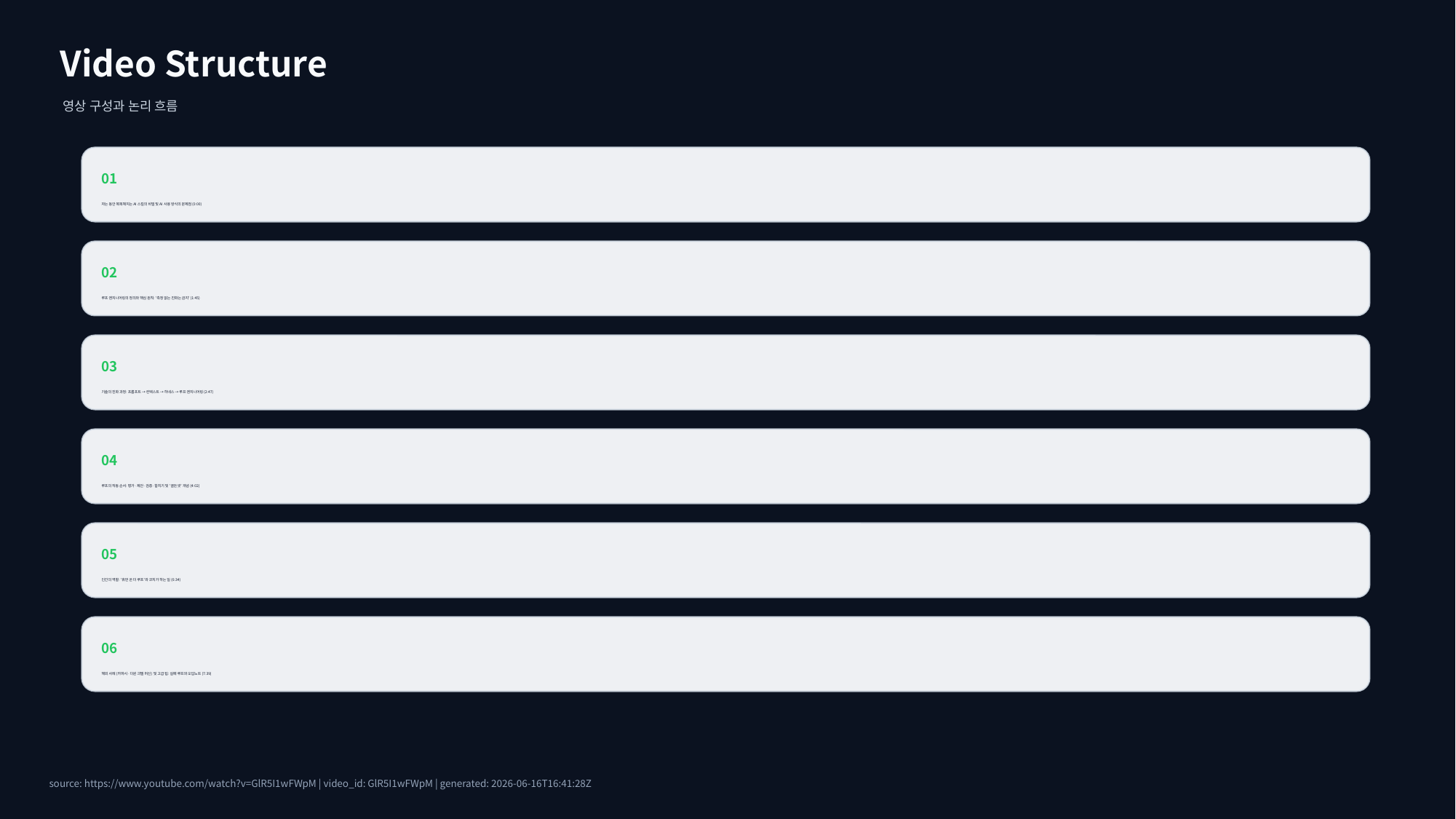

Video Structure
영상 구성과 논리 흐름

01
자는 동안 똑똑해지는 AI 스킬의 비밀 및 AI 사용 방식의 문제점 (0:00)

02
루프 엔지니어링의 정의와 핵심 원칙: '측정 없는 진화는 금지' (1:45)

03
기술의 진화 과정: 프롬프트 → 컨텍스트 → 하네스 → 루프 엔지니어링 (2:47)

04
루프의 작동 순서: 평가·제안·검증·합치기 및 '골든셋' 개념 (4:02)

05
인간의 역할: '휴먼 온 더 루프'와 코치가 하는 일 (6:34)

06
해외 사례 (카파시·다윈 괴델 머신) 및 고급 팁: 실패 루프와 오답노트 (7:39)
source: https://www.youtube.com/watch?v=GlR5I1wFWpM | video_id: GlR5I1wFWpM | generated: 2026-06-16T16:41:28Z